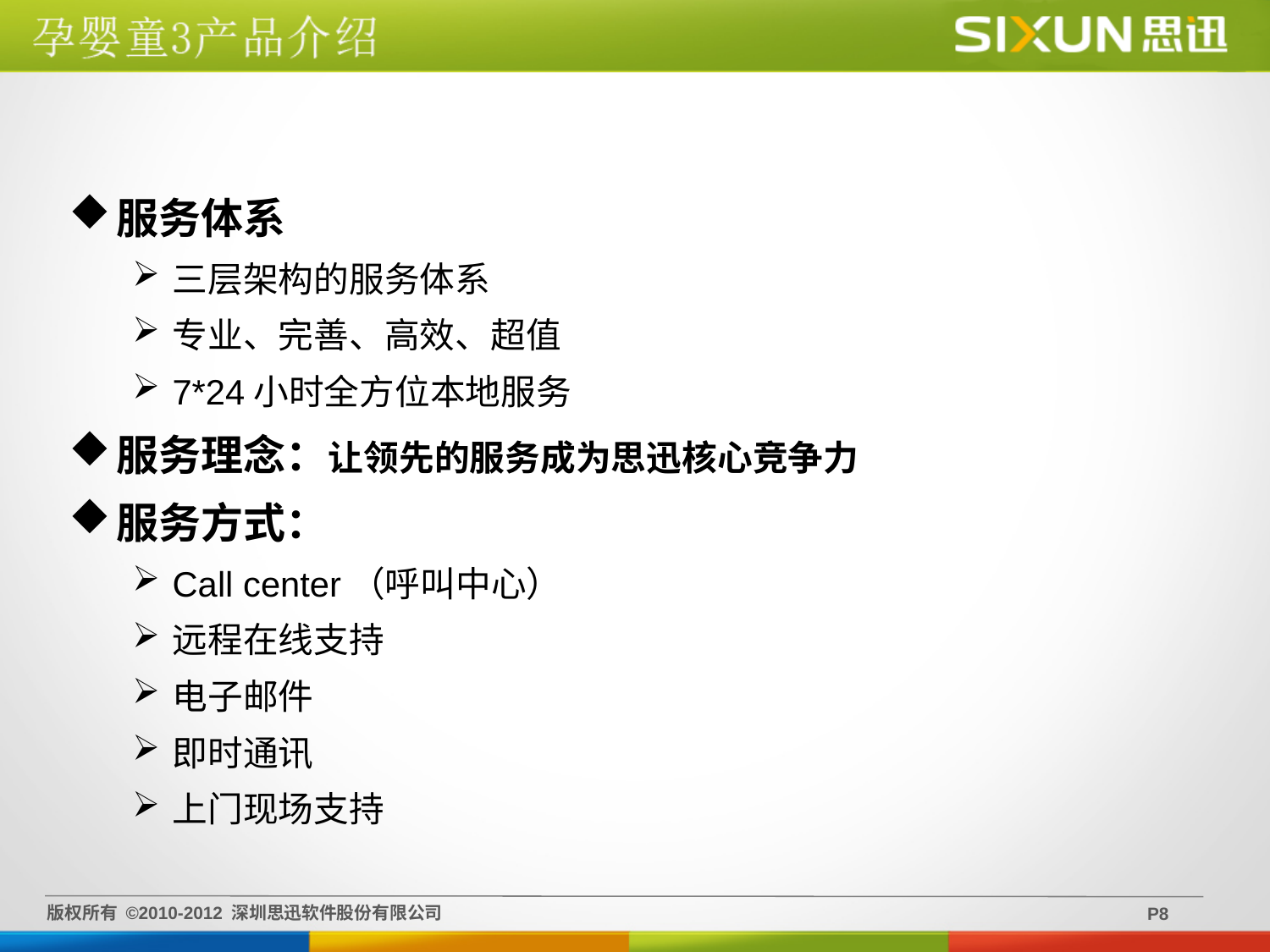

服务体系
三层架构的服务体系
专业、完善、高效、超值
7*24小时全方位本地服务
服务理念：让领先的服务成为思迅核心竞争力
服务方式：
Call center（呼叫中心）
远程在线支持
电子邮件
即时通讯
上门现场支持